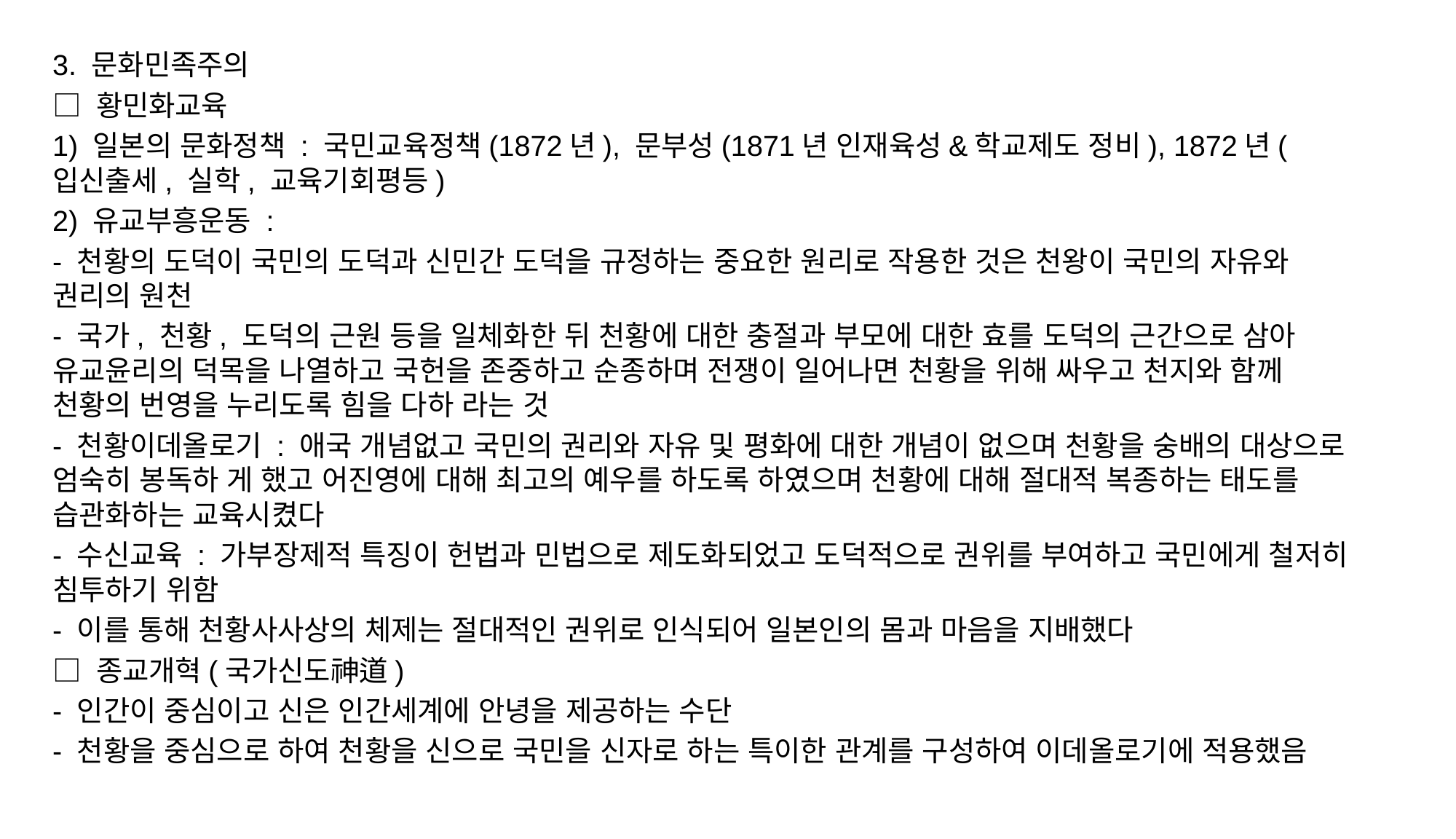

3. 문화민족주의
□ 황민화교육
1) 일본의 문화정책 : 국민교육정책(1872년), 문부성(1871년 인재육성&학교제도 정비), 1872년(입신출세, 실학, 교육기회평등)
2) 유교부흥운동 :
- 천황의 도덕이 국민의 도덕과 신민간 도덕을 규정하는 중요한 원리로 작용한 것은 천왕이 국민의 자유와 권리의 원천
- 국가, 천황, 도덕의 근원 등을 일체화한 뒤 천황에 대한 충절과 부모에 대한 효를 도덕의 근간으로 삼아 유교윤리의 덕목을 나열하고 국헌을 존중하고 순종하며 전쟁이 일어나면 천황을 위해 싸우고 천지와 함께 천황의 번영을 누리도록 힘을 다하 라는 것
- 천황이데올로기 : 애국 개념없고 국민의 권리와 자유 및 평화에 대한 개념이 없으며 천황을 숭배의 대상으로 엄숙히 봉독하 게 했고 어진영에 대해 최고의 예우를 하도록 하였으며 천황에 대해 절대적 복종하는 태도를 습관화하는 교육시켰다
- 수신교육 : 가부장제적 특징이 헌법과 민법으로 제도화되었고 도덕적으로 권위를 부여하고 국민에게 철저히 침투하기 위함
- 이를 통해 천황사사상의 체제는 절대적인 권위로 인식되어 일본인의 몸과 마음을 지배했다
□ 종교개혁(국가신도神道)
- 인간이 중심이고 신은 인간세계에 안녕을 제공하는 수단
- 천황을 중심으로 하여 천황을 신으로 국민을 신자로 하는 특이한 관계를 구성하여 이데올로기에 적용했음